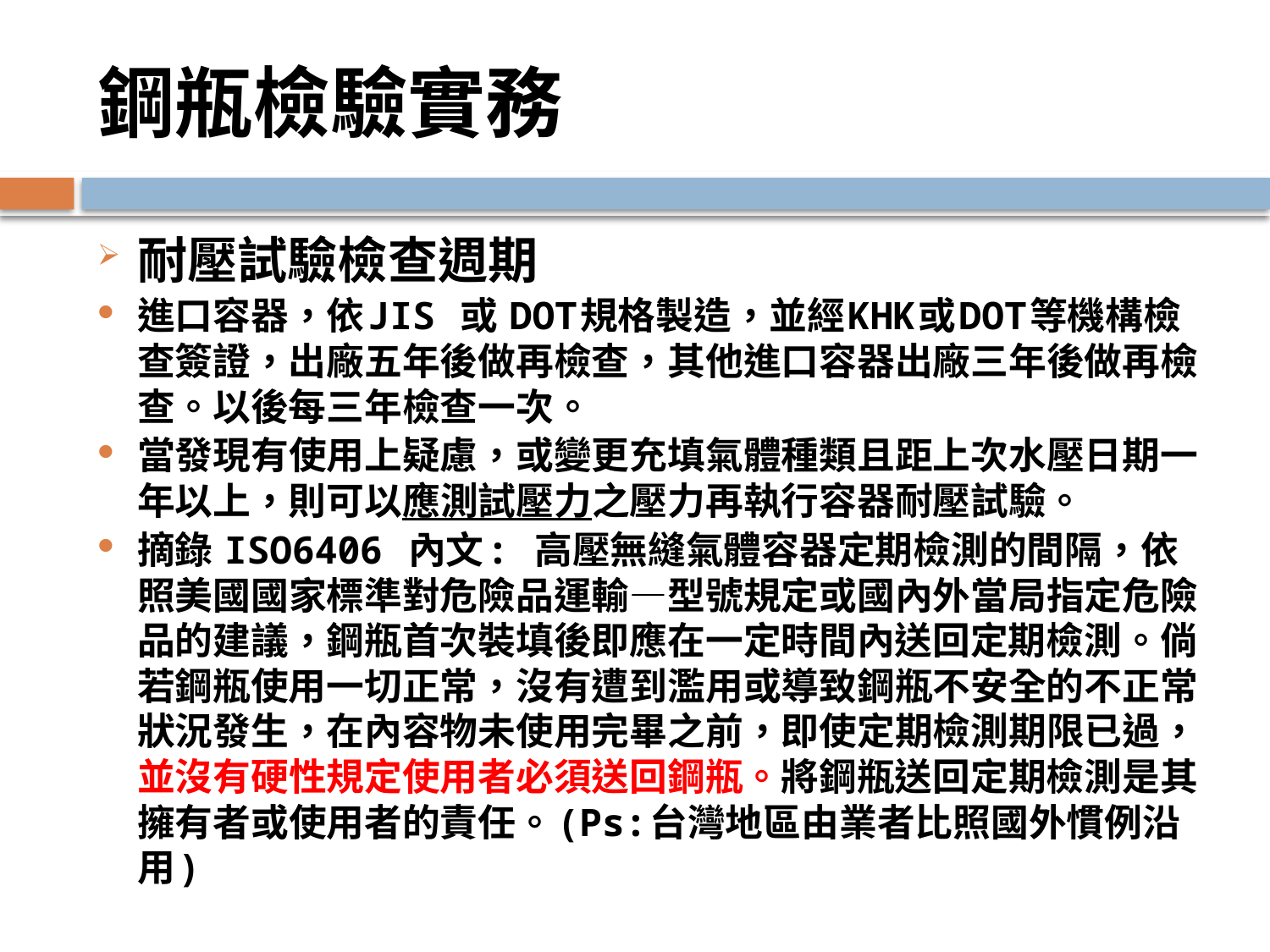

# 鋼瓶檢驗實務
耐壓試驗檢查週期
進口容器，依JIS 或 DOT規格製造，並經KHK或DOT等機構檢查簽證，出廠五年後做再檢查，其他進口容器出廠三年後做再檢查。以後每三年檢查一次。
當發現有使用上疑慮，或變更充填氣體種類且距上次水壓日期一年以上，則可以應測試壓力之壓力再執行容器耐壓試驗。
摘錄 ISO6406 內文: 高壓無縫氣體容器定期檢測的間隔，依照美國國家標準對危險品運輸—型號規定或國內外當局指定危險品的建議，鋼瓶首次裝填後即應在一定時間內送回定期檢測。倘若鋼瓶使用一切正常，沒有遭到濫用或導致鋼瓶不安全的不正常狀況發生，在內容物未使用完畢之前，即使定期檢測期限已過，並沒有硬性規定使用者必須送回鋼瓶。將鋼瓶送回定期檢測是其擁有者或使用者的責任。(Ps:台灣地區由業者比照國外慣例沿用)